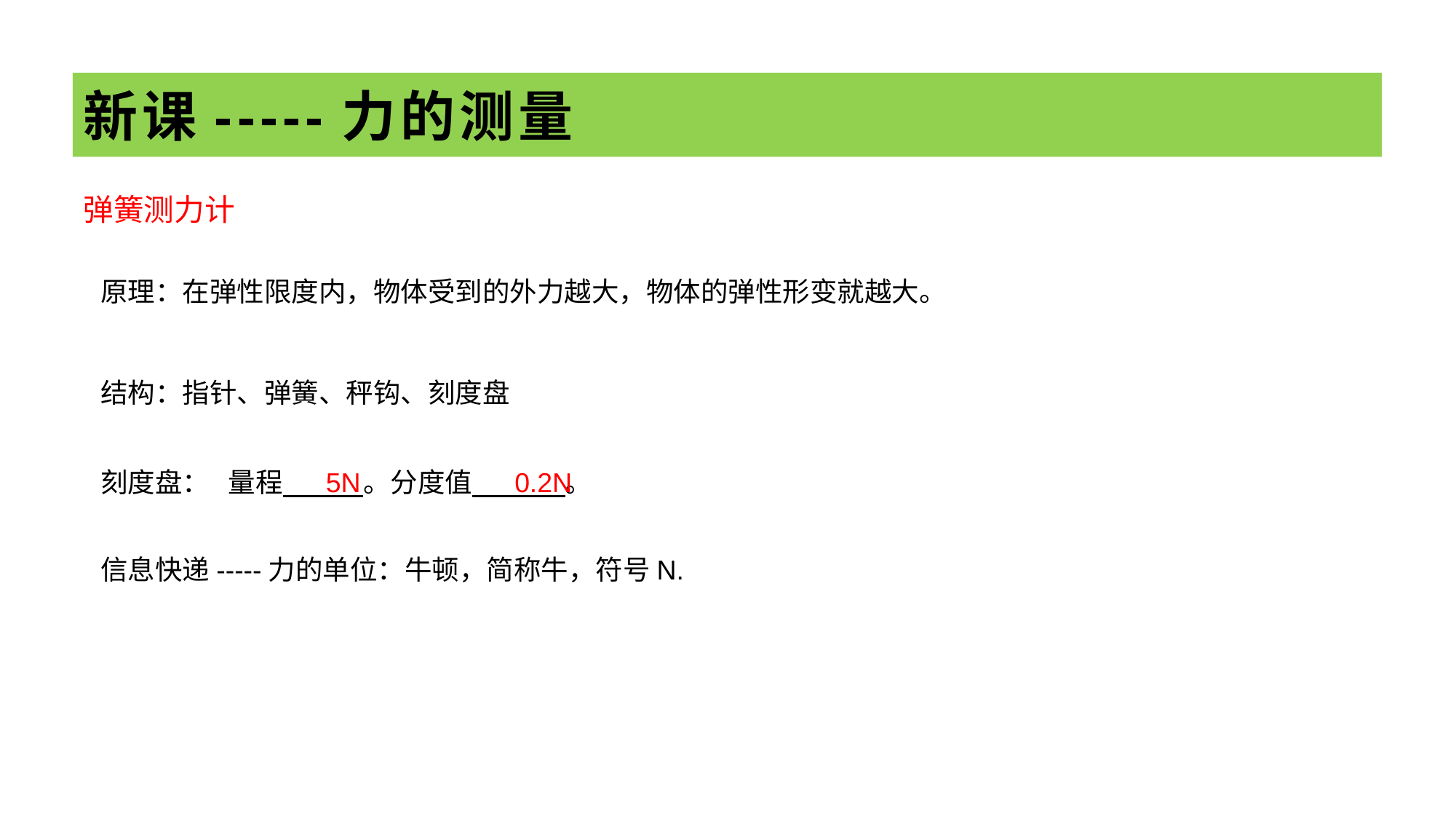

# 新课-----力的测量
弹簧测力计
原理：在弹性限度内，物体受到的外力越大，物体的弹性形变就越大。
结构：指针、弹簧、秤钩、刻度盘
刻度盘：   量程             。分度值               。
5N
0.2N
信息快递-----力的单位：牛顿，简称牛，符号N.